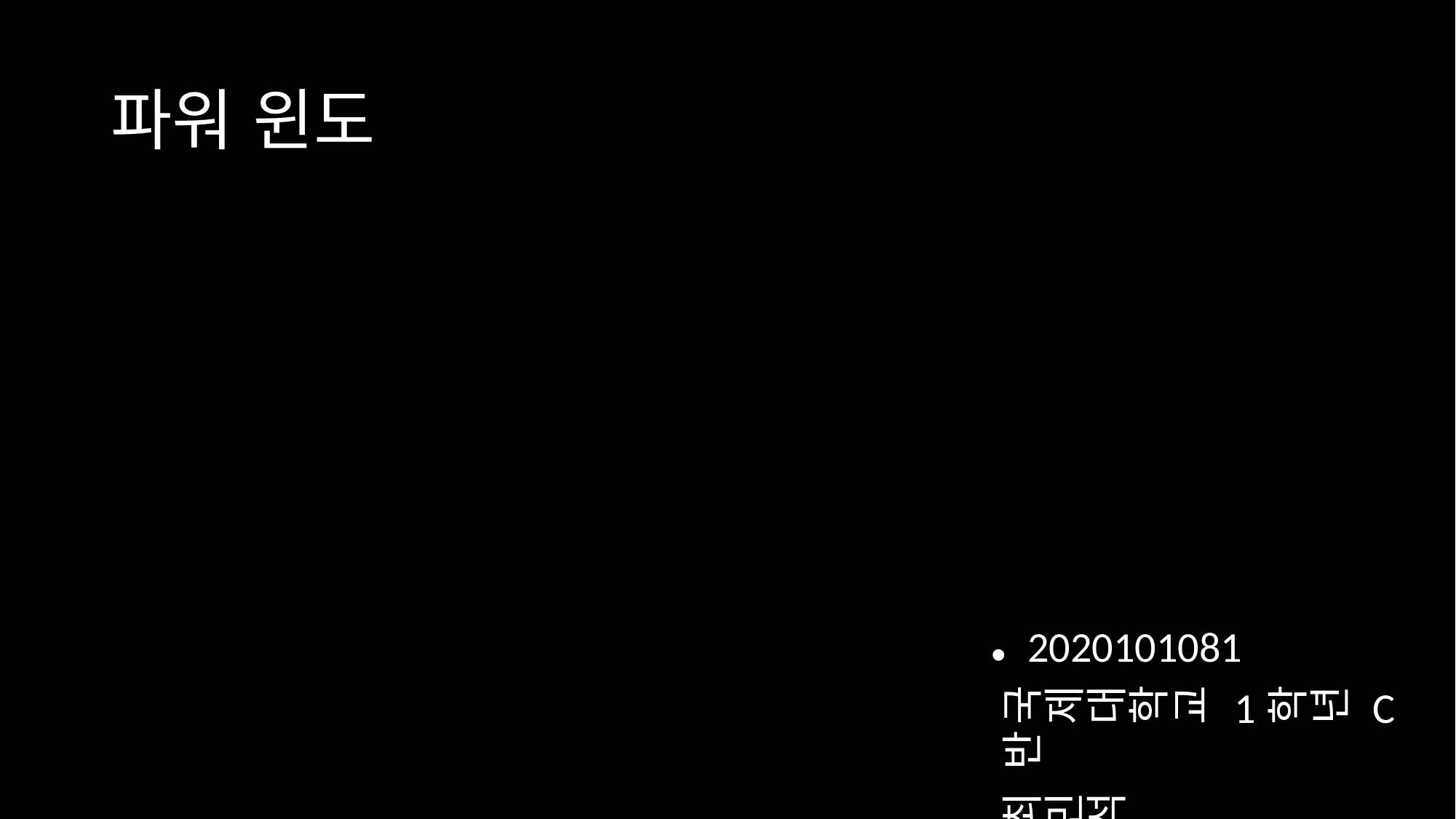

# 파워 윈도
2020101081
국제대학교 1학년 C반
최민석